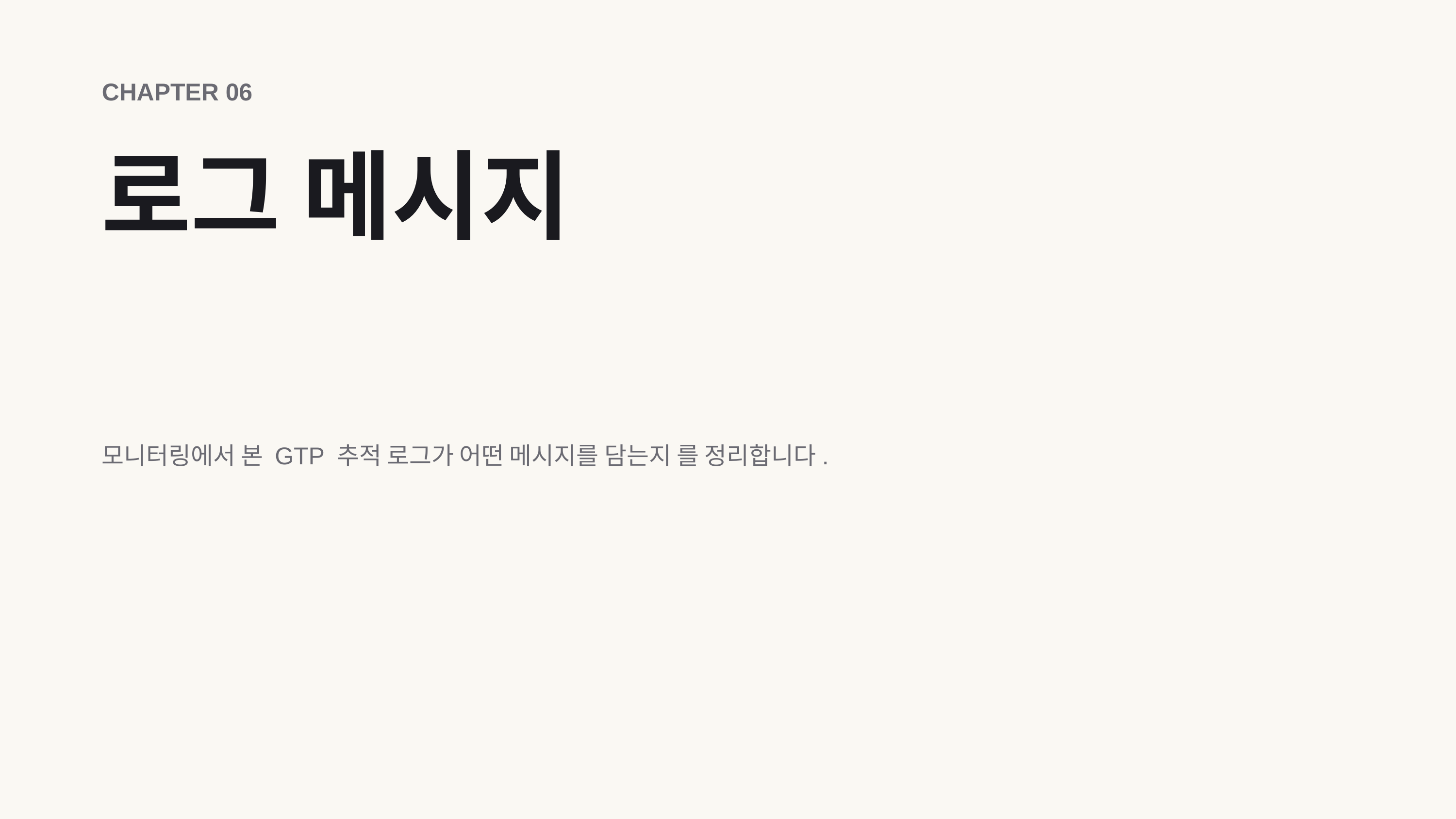

CHAPTER 06
로그 메시지
모니터링에서 본 GTP 추적 로그가 어떤 메시지를 담는지 를 정리합니다.